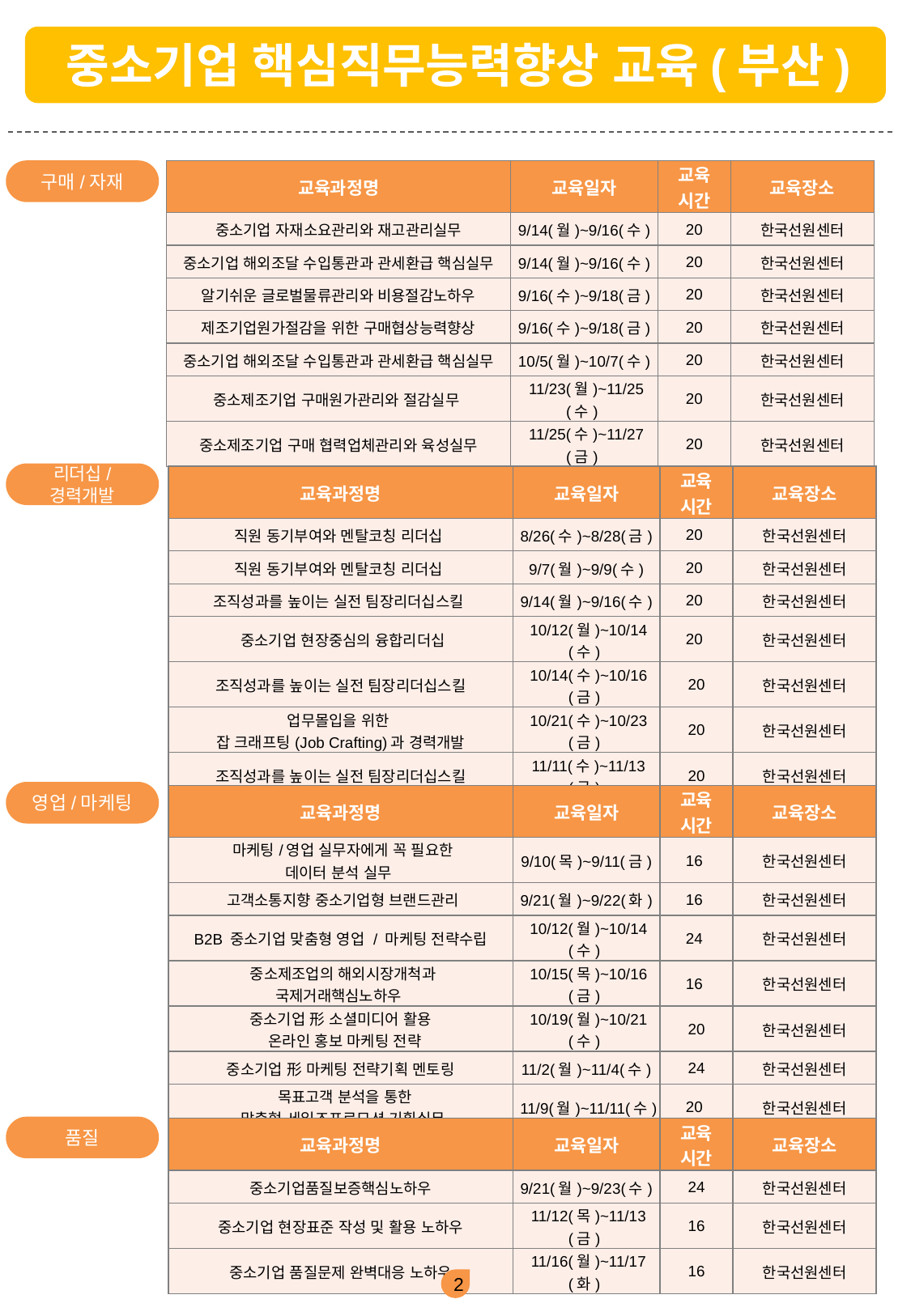

중소기업 핵심직무능력향상 교육(부산)
구매/자재
| 교육과정명 | 교육일자 | 교육 시간 | 교육장소 |
| --- | --- | --- | --- |
| 중소기업 자재소요관리와 재고관리실무 | 9/14(월)~9/16(수) | 20 | 한국선원센터 |
| 중소기업 해외조달 수입통관과 관세환급 핵심실무 | 9/14(월)~9/16(수) | 20 | 한국선원센터 |
| 알기쉬운 글로벌물류관리와 비용절감노하우 | 9/16(수)~9/18(금) | 20 | 한국선원센터 |
| 제조기업원가절감을 위한 구매협상능력향상 | 9/16(수)~9/18(금) | 20 | 한국선원센터 |
| 중소기업 해외조달 수입통관과 관세환급 핵심실무 | 10/5(월)~10/7(수) | 20 | 한국선원센터 |
| 중소제조기업 구매원가관리와 절감실무 | 11/23(월)~11/25(수) | 20 | 한국선원센터 |
| 중소제조기업 구매 협력업체관리와 육성실무 | 11/25(수)~11/27(금) | 20 | 한국선원센터 |
리더십/
경력개발
| 교육과정명 | 교육일자 | 교육 시간 | 교육장소 |
| --- | --- | --- | --- |
| 직원 동기부여와 멘탈코칭 리더십 | 8/26(수)~8/28(금) | 20 | 한국선원센터 |
| 직원 동기부여와 멘탈코칭 리더십 | 9/7(월)~9/9(수) | 20 | 한국선원센터 |
| 조직성과를 높이는 실전 팀장리더십스킬 | 9/14(월)~9/16(수) | 20 | 한국선원센터 |
| 중소기업 현장중심의 융합리더십 | 10/12(월)~10/14(수) | 20 | 한국선원센터 |
| 조직성과를 높이는 실전 팀장리더십스킬 | 10/14(수)~10/16(금) | 20 | 한국선원센터 |
| 업무몰입을 위한 잡 크래프팅(Job Crafting)과 경력개발 | 10/21(수)~10/23(금) | 20 | 한국선원센터 |
| 조직성과를 높이는 실전 팀장리더십스킬 | 11/11(수)~11/13(금) | 20 | 한국선원센터 |
영업/마케팅
| 교육과정명 | 교육일자 | 교육 시간 | 교육장소 |
| --- | --- | --- | --- |
| 마케팅/영업 실무자에게 꼭 필요한 데이터 분석 실무 | 9/10(목)~9/11(금) | 16 | 한국선원센터 |
| 고객소통지향 중소기업형 브랜드관리 | 9/21(월)~9/22(화) | 16 | 한국선원센터 |
| B2B 중소기업 맞춤형 영업 / 마케팅 전략수립 | 10/12(월)~10/14(수) | 24 | 한국선원센터 |
| 중소제조업의 해외시장개척과 국제거래핵심노하우 | 10/15(목)~10/16(금) | 16 | 한국선원센터 |
| 중소기업 形 소셜미디어 활용 온라인 홍보 마케팅 전략 | 10/19(월)~10/21(수) | 20 | 한국선원센터 |
| 중소기업 形 마케팅 전략기획 멘토링 | 11/2(월)~11/4(수) | 24 | 한국선원센터 |
| 목표고객 분석을 통한 맞춤형 세일즈프로모션 기획실무 | 11/9(월)~11/11(수) | 20 | 한국선원센터 |
품질
| 교육과정명 | 교육일자 | 교육 시간 | 교육장소 |
| --- | --- | --- | --- |
| 중소기업품질보증핵심노하우 | 9/21(월)~9/23(수) | 24 | 한국선원센터 |
| 중소기업 현장표준 작성 및 활용 노하우 | 11/12(목)~11/13(금) | 16 | 한국선원센터 |
| 중소기업 품질문제 완벽대응 노하우 | 11/16(월)~11/17(화) | 16 | 한국선원센터 |
2